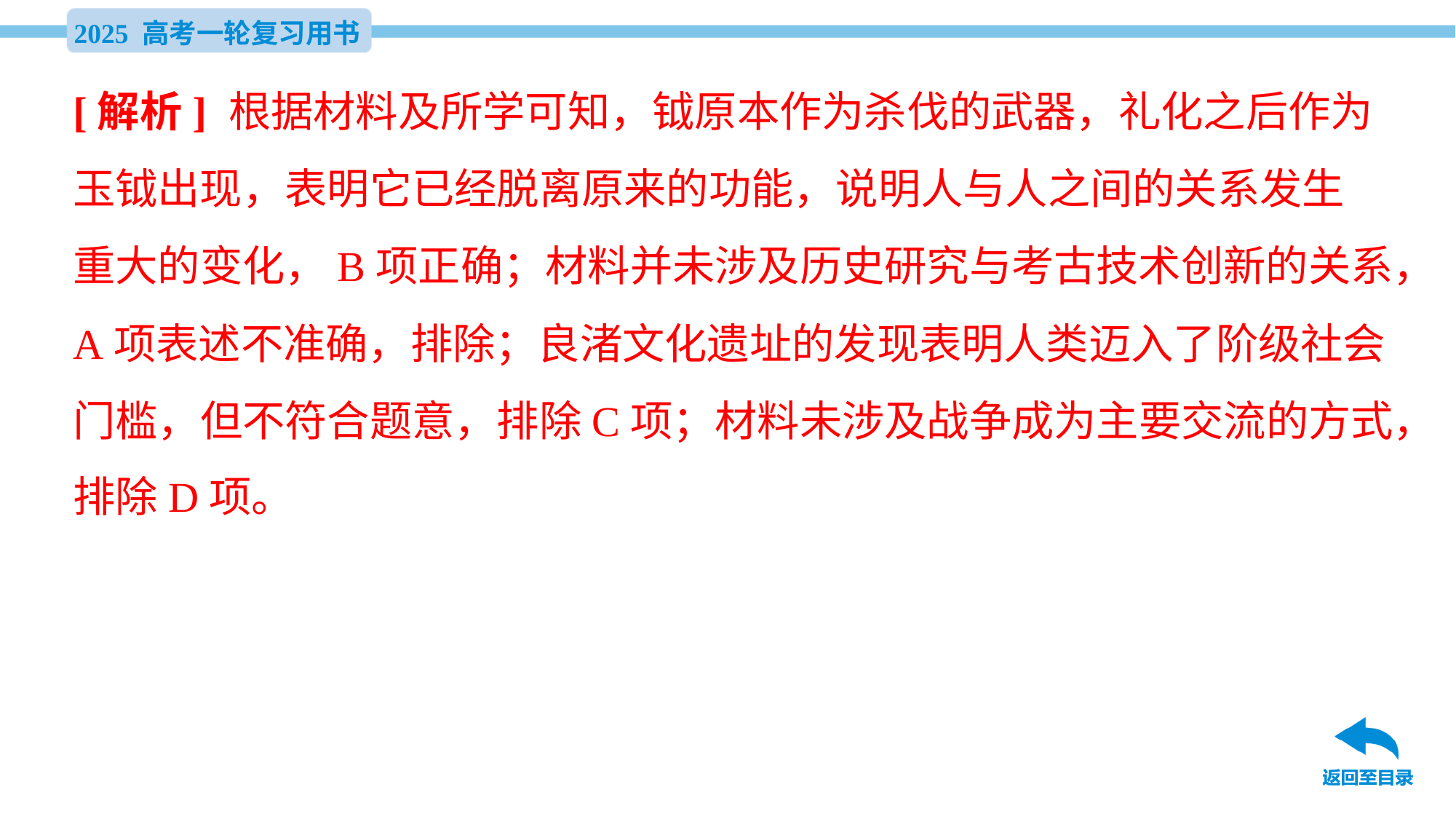

[解析] 根据材料及所学可知，钺原本作为杀伐的武器，礼化之后作为
玉钺出现，表明它已经脱离原来的功能，说明人与人之间的关系发生
重大的变化，B项正确；材料并未涉及历史研究与考古技术创新的关系，
A项表述不准确，排除；良渚文化遗址的发现表明人类迈入了阶级社会
门槛，但不符合题意，排除C项；材料未涉及战争成为主要交流的方式，
排除D项。